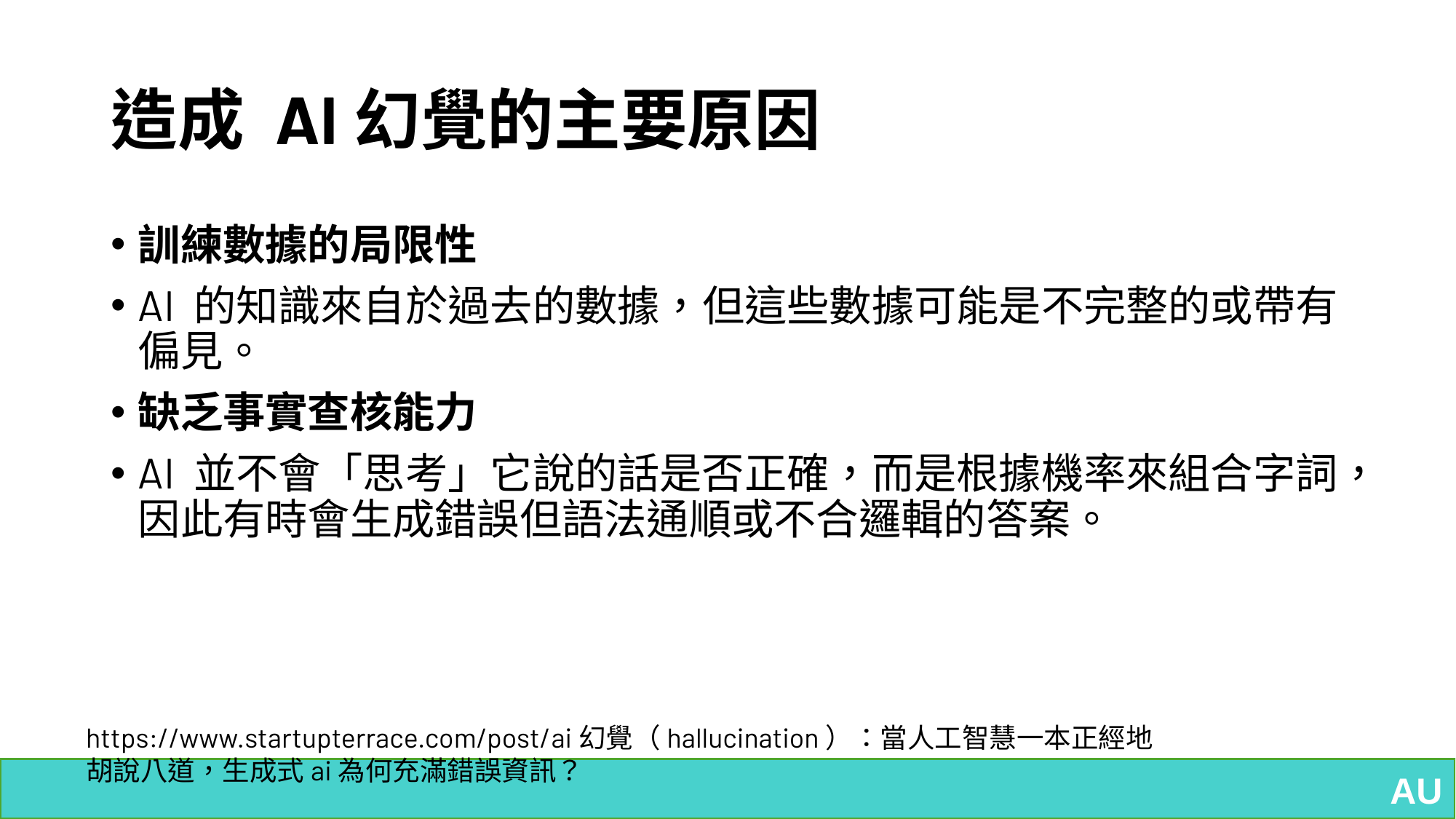

# 造成 AI幻覺的主要原因
訓練數據的局限性
AI 的知識來自於過去的數據，但這些數據可能是不完整的或帶有偏見。
缺乏事實查核能力
AI 並不會「思考」它說的話是否正確，而是根據機率來組合字詞，因此有時會生成錯誤但語法通順或不合邏輯的答案。
https://www.startupterrace.com/post/ai幻覺（hallucination）：當人工智慧一本正經地胡說八道，生成式ai為何充滿錯誤資訊？